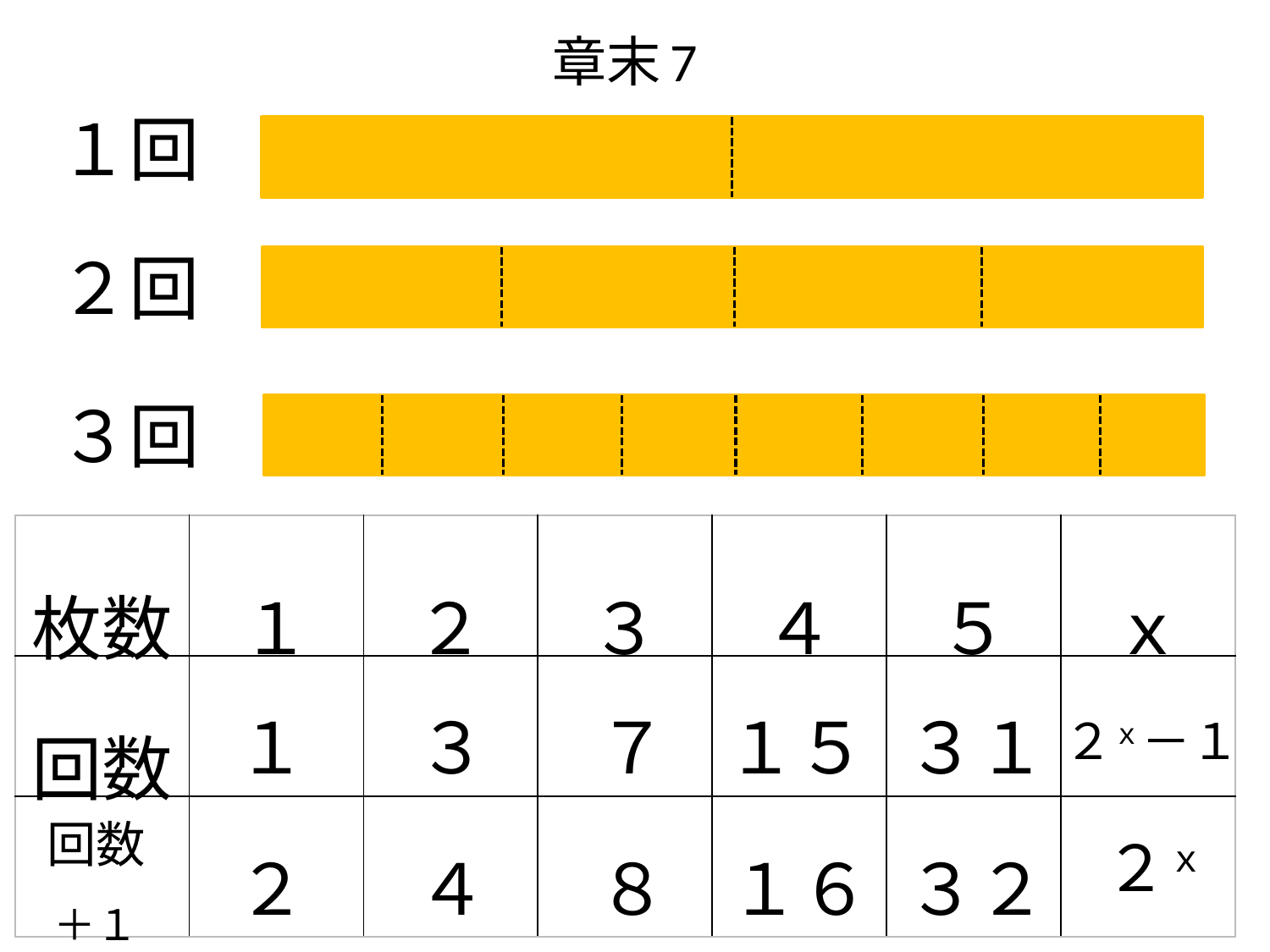

# 章末7
１回

２回

３回

| 枚数 | １ | ２ | ３ | ４ | ５ | ｘ |
| --- | --- | --- | --- | --- | --- | --- |
| 回数 |  |  |  |  |  |  |
|  |  |  |  |  |  |  |
１５
７
１
３
３１
２ｘ－１
回数
＋１
３２
８
１６
２
４
２ｘ